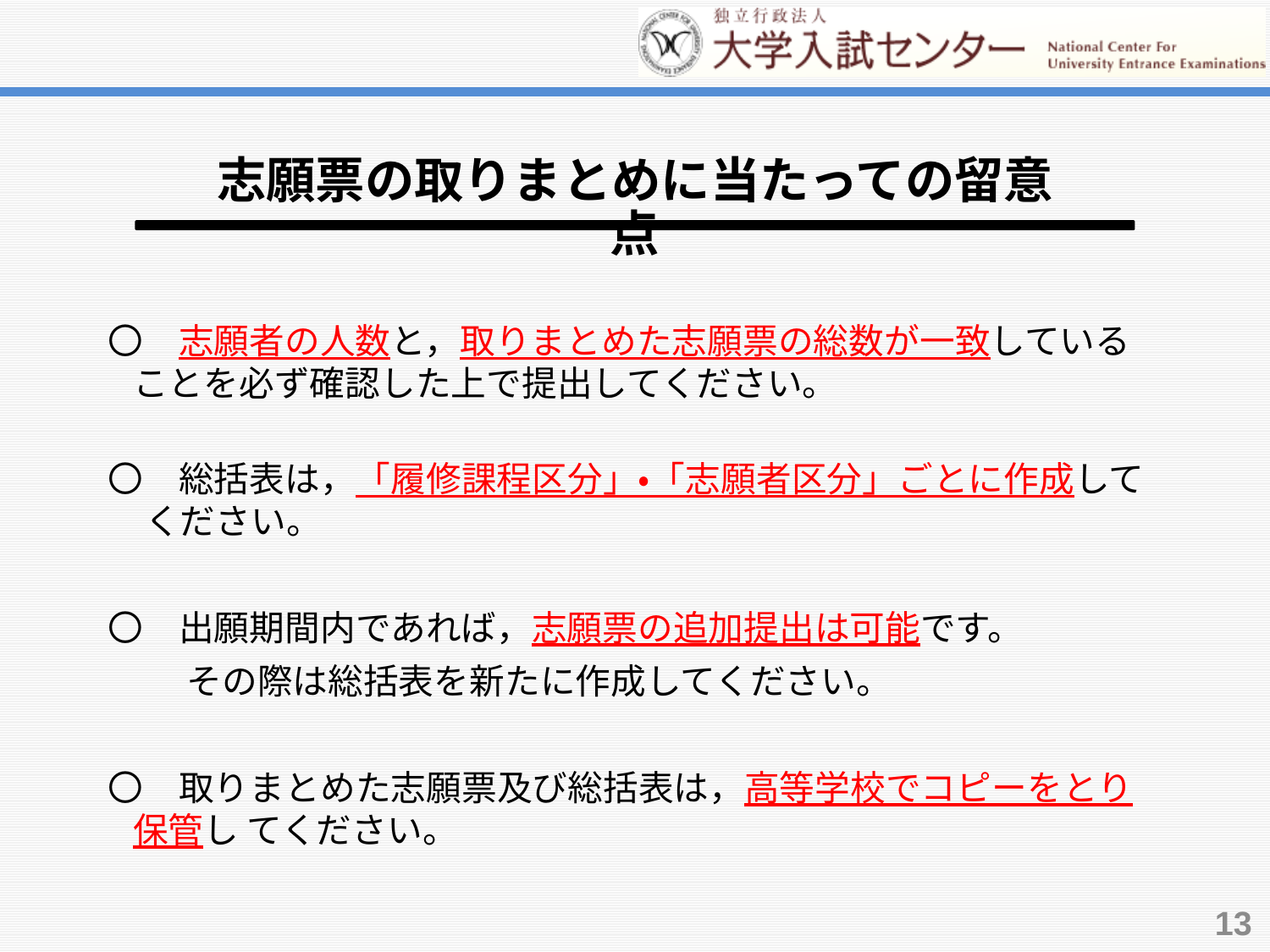

志願票の取りまとめに当たっての留意点

〇　志願者の人数と，取りまとめた志願票の総数が一致していることを必ず確認した上で提出してください。
〇　総括表は，「履修課程区分」・「志願者区分」ごとに作成してください。

〇　出願期間内であれば，志願票の追加提出は可能です。
　　 その際は総括表を新たに作成してください。

〇　取りまとめた志願票及び総括表は，高等学校でコピーをとり保管し てください。

13